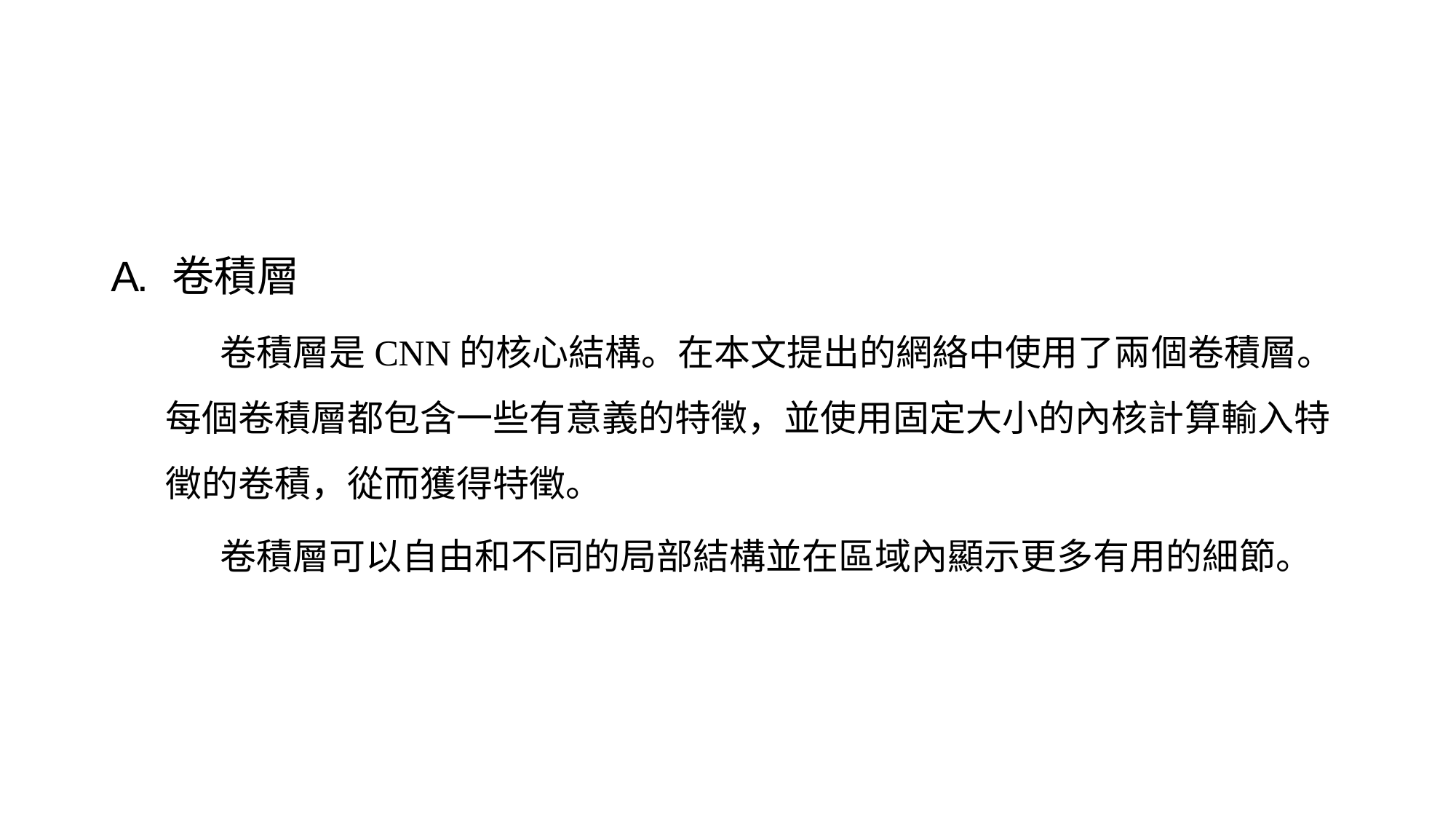

#
卷積層
卷積層是CNN的核心結構。在本文提出的網絡中使用了兩個卷積層。每個卷積層都包含一些有意義的特徵，並使用固定大小的內核計算輸入特徵的卷積，從而獲得特徵。
卷積層可以自由和不同的局部結構並在區域內顯示更多有用的細節。